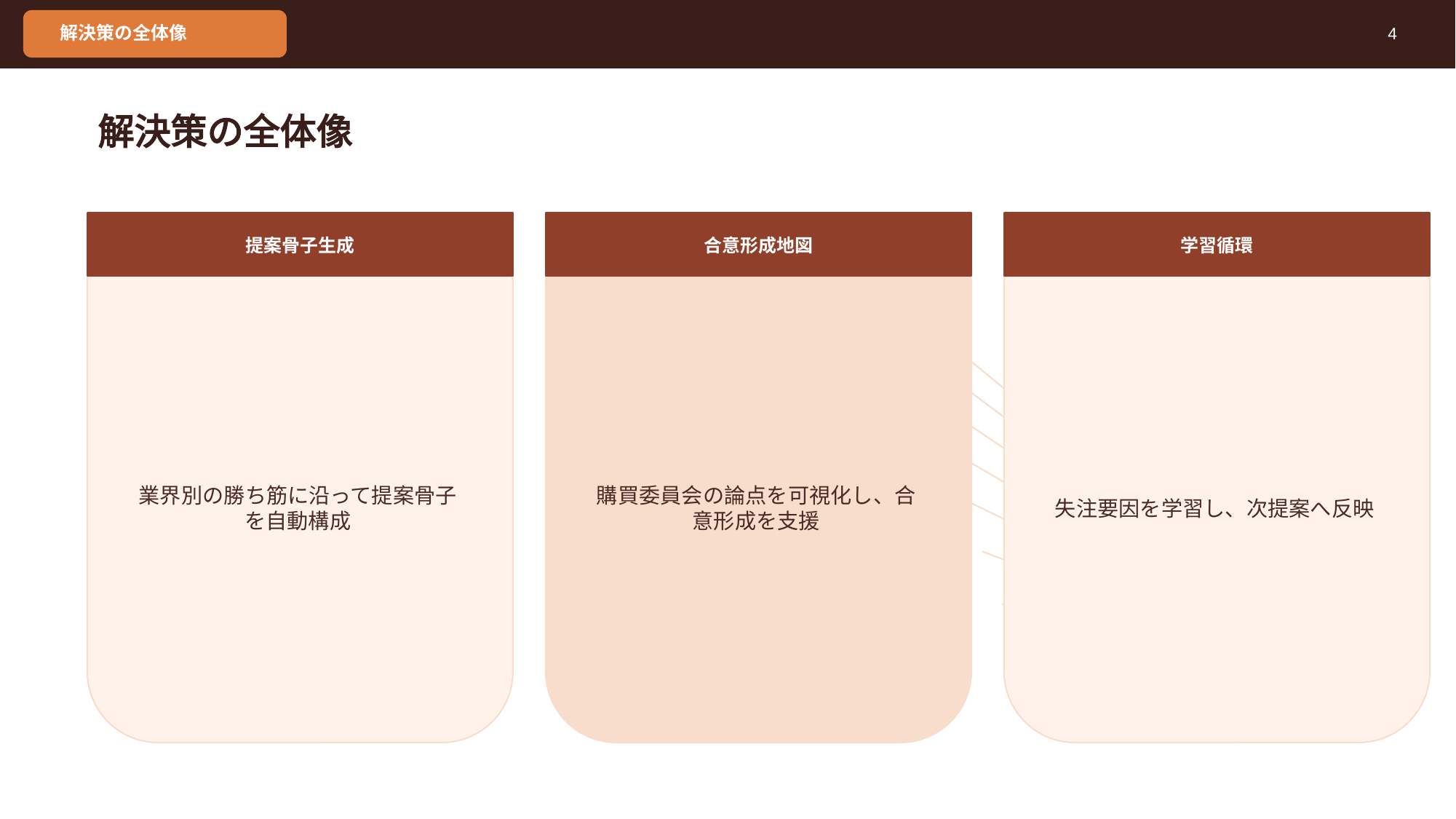

解決策の全体像
4
解決策の全体像

提案骨子生成
合意形成地図
学習循環
業界別の勝ち筋に沿って提案骨子を自動構成
購買委員会の論点を可視化し、合意形成を支援
失注要因を学習し、次提案へ反映